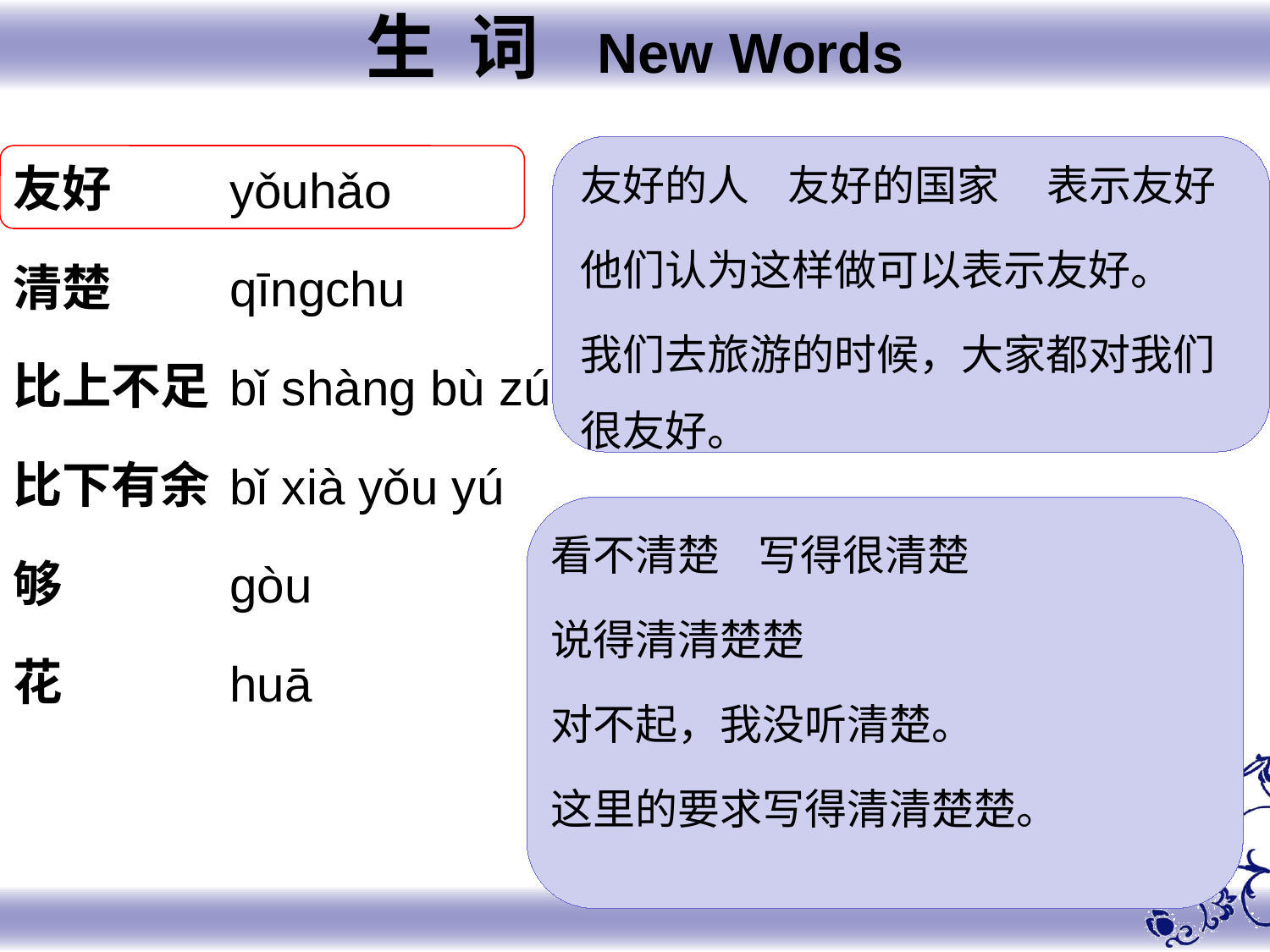

生  词   New Words
友好
清楚
比上不足
比下有余
够
花
yǒuhǎo
qīngchu
bǐ shàng bù zú
bǐ xià yǒu yú
gòu
huā
友好的人    友好的国家     表示友好
他们认为这样做可以表示友好。
我们去旅游的时候，大家都对我们很友好。

看不清楚    写得很清楚
说得清清楚楚
对不起，我没听清楚。
这里的要求写得清清楚楚。